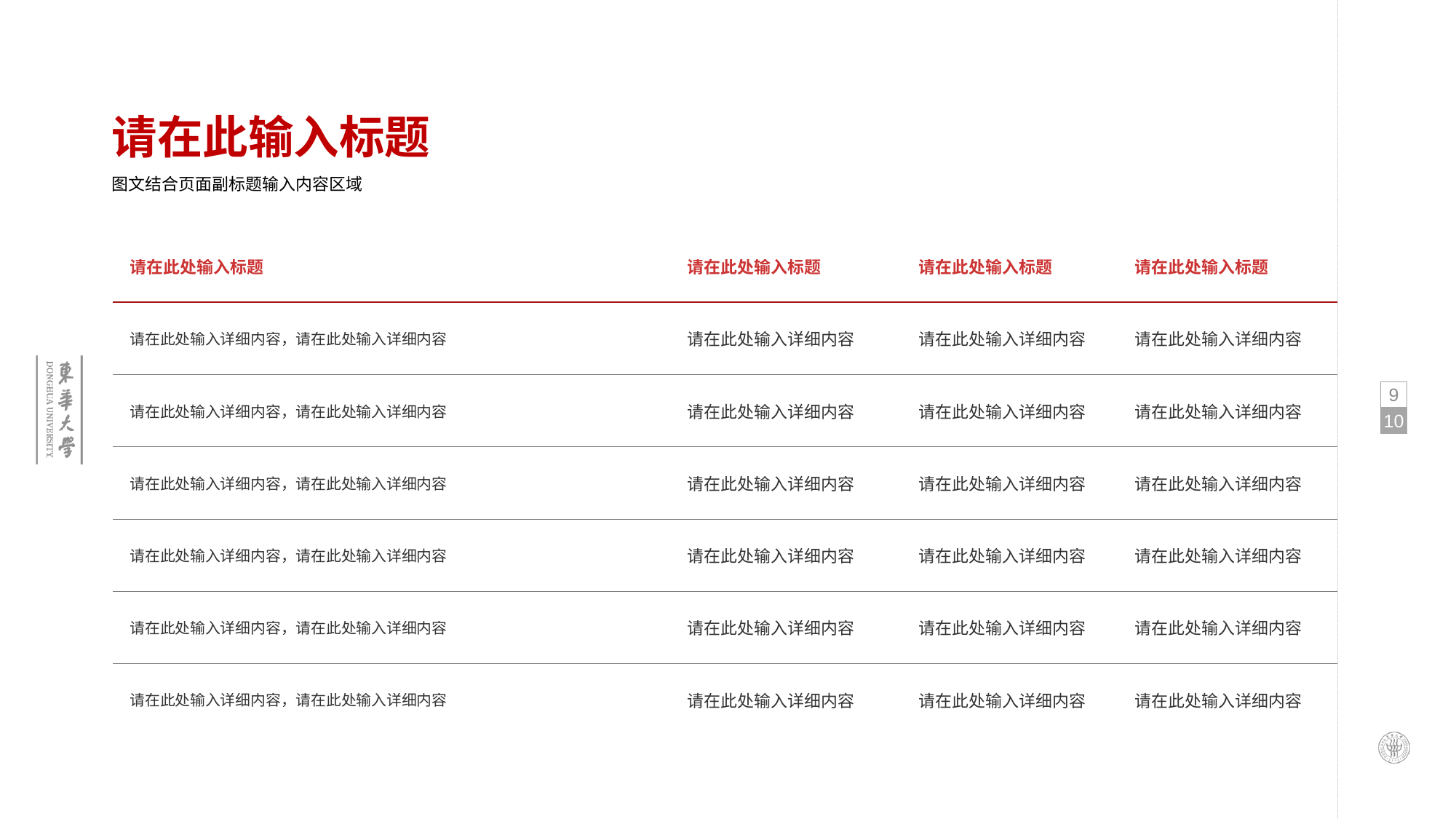

请在此输入标题
图文结合页面副标题输入内容区域
| 请在此处输入标题 | 请在此处输入标题 | 请在此处输入标题 | 请在此处输入标题 |
| --- | --- | --- | --- |
| 请在此处输入详细内容，请在此处输入详细内容 | 请在此处输入详细内容 | 请在此处输入详细内容 | 请在此处输入详细内容 |
| 请在此处输入详细内容，请在此处输入详细内容 | 请在此处输入详细内容 | 请在此处输入详细内容 | 请在此处输入详细内容 |
| 请在此处输入详细内容，请在此处输入详细内容 | 请在此处输入详细内容 | 请在此处输入详细内容 | 请在此处输入详细内容 |
| 请在此处输入详细内容，请在此处输入详细内容 | 请在此处输入详细内容 | 请在此处输入详细内容 | 请在此处输入详细内容 |
| 请在此处输入详细内容，请在此处输入详细内容 | 请在此处输入详细内容 | 请在此处输入详细内容 | 请在此处输入详细内容 |
| 请在此处输入详细内容，请在此处输入详细内容 | 请在此处输入详细内容 | 请在此处输入详细内容 | 请在此处输入详细内容 |